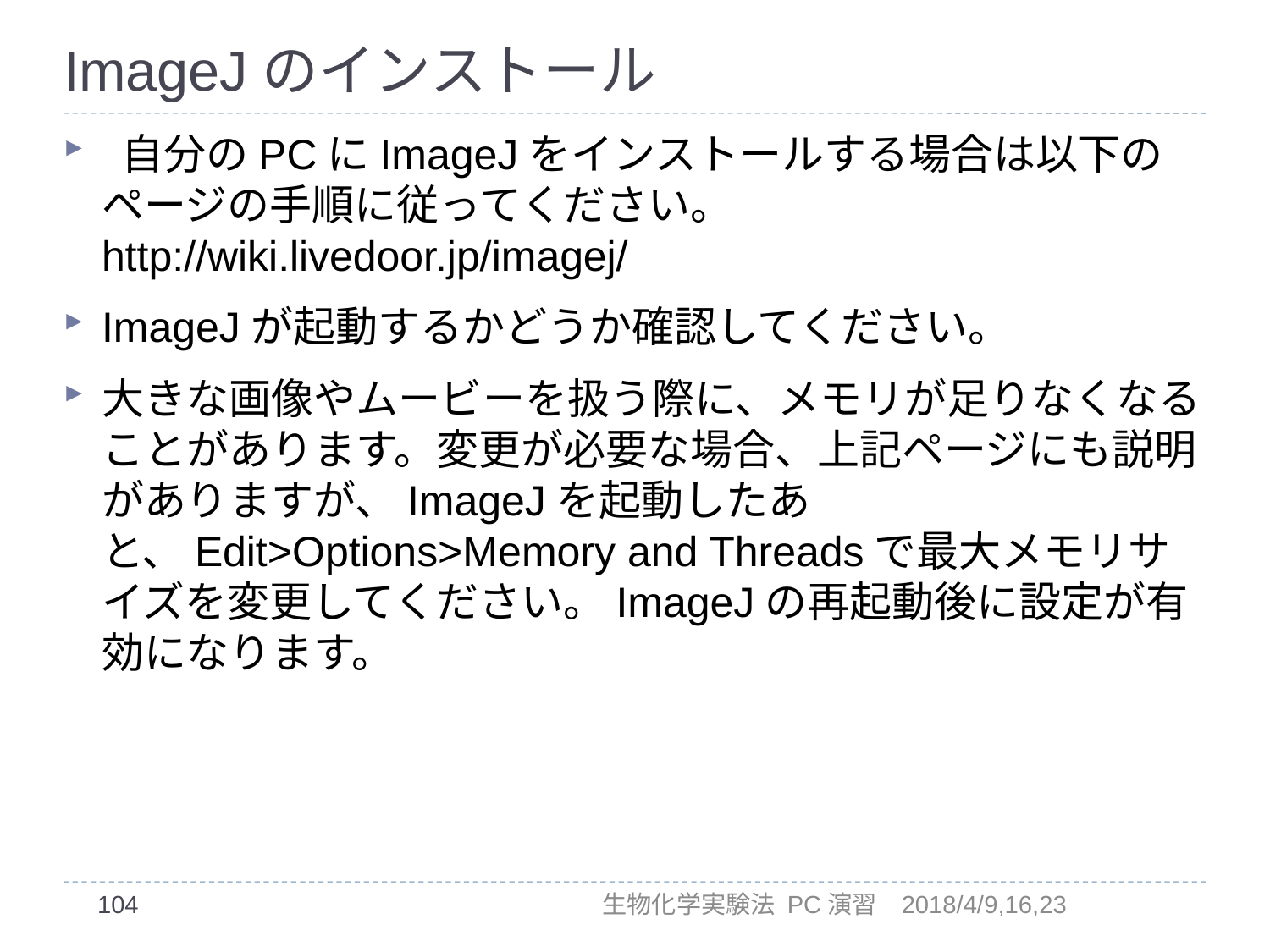

# ImageJのインストール
 自分のPCにImageJをインストールする場合は以下のページの手順に従ってください。
http://wiki.livedoor.jp/imagej/
ImageJが起動するかどうか確認してください。
大きな画像やムービーを扱う際に、メモリが足りなくなることがあります。変更が必要な場合、上記ページにも説明がありますが、ImageJを起動したあと、Edit>Options>Memory and Threadsで最大メモリサイズを変更してください。ImageJの再起動後に設定が有効になります。

104
生物化学実験法 PC演習
2018/4/9,16,23